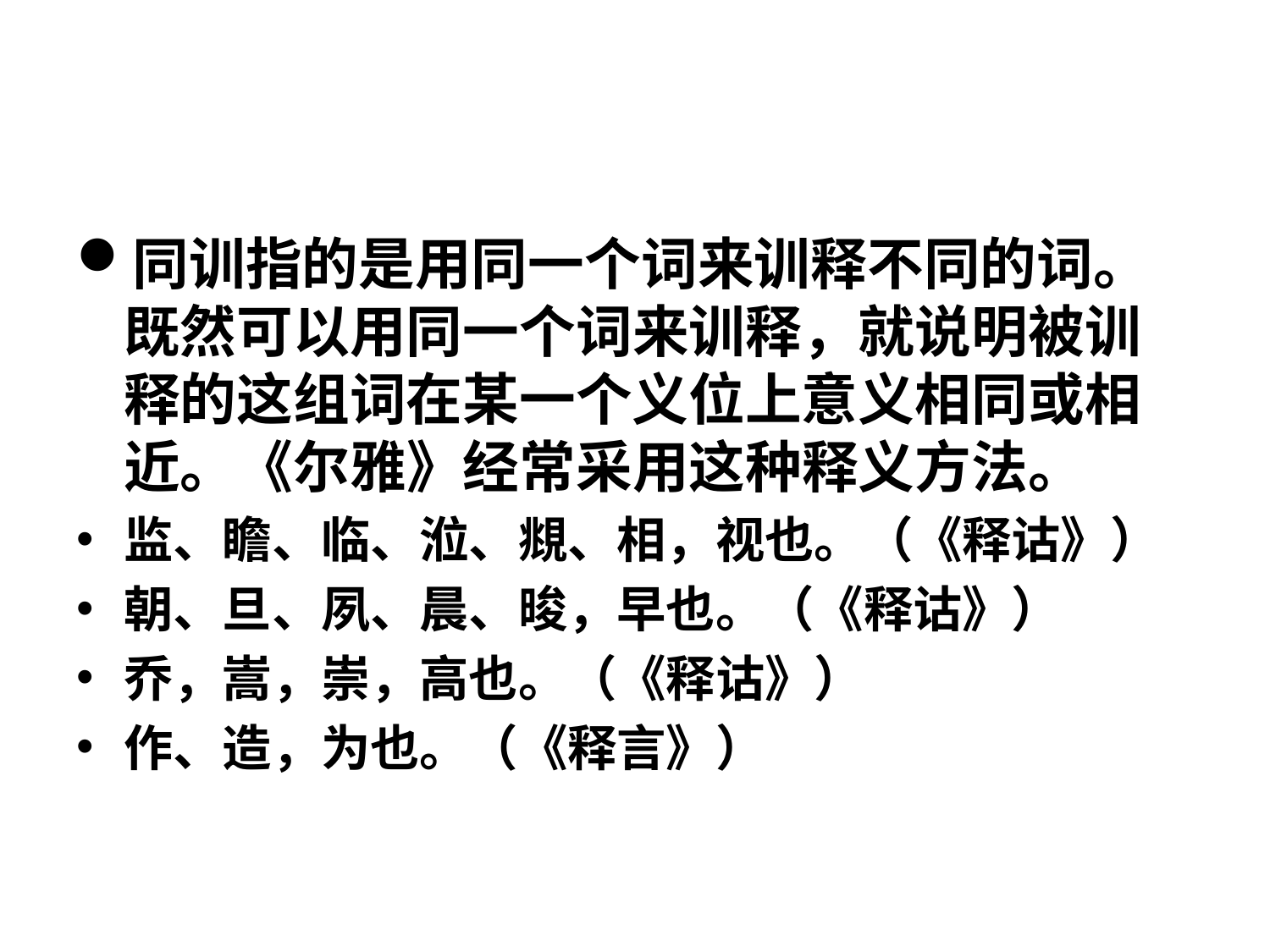

#
同训指的是用同一个词来训释不同的词。既然可以用同一个词来训释，就说明被训释的这组词在某一个义位上意义相同或相近。《尔雅》经常采用这种释义方法。
监、瞻、临、涖、覜、相，视也。（《释诂》）
朝、旦、夙、晨、晙，早也。（《释诂》）
乔，嵩，崇，高也。（《释诂》）
作、造，为也。（《释言》）